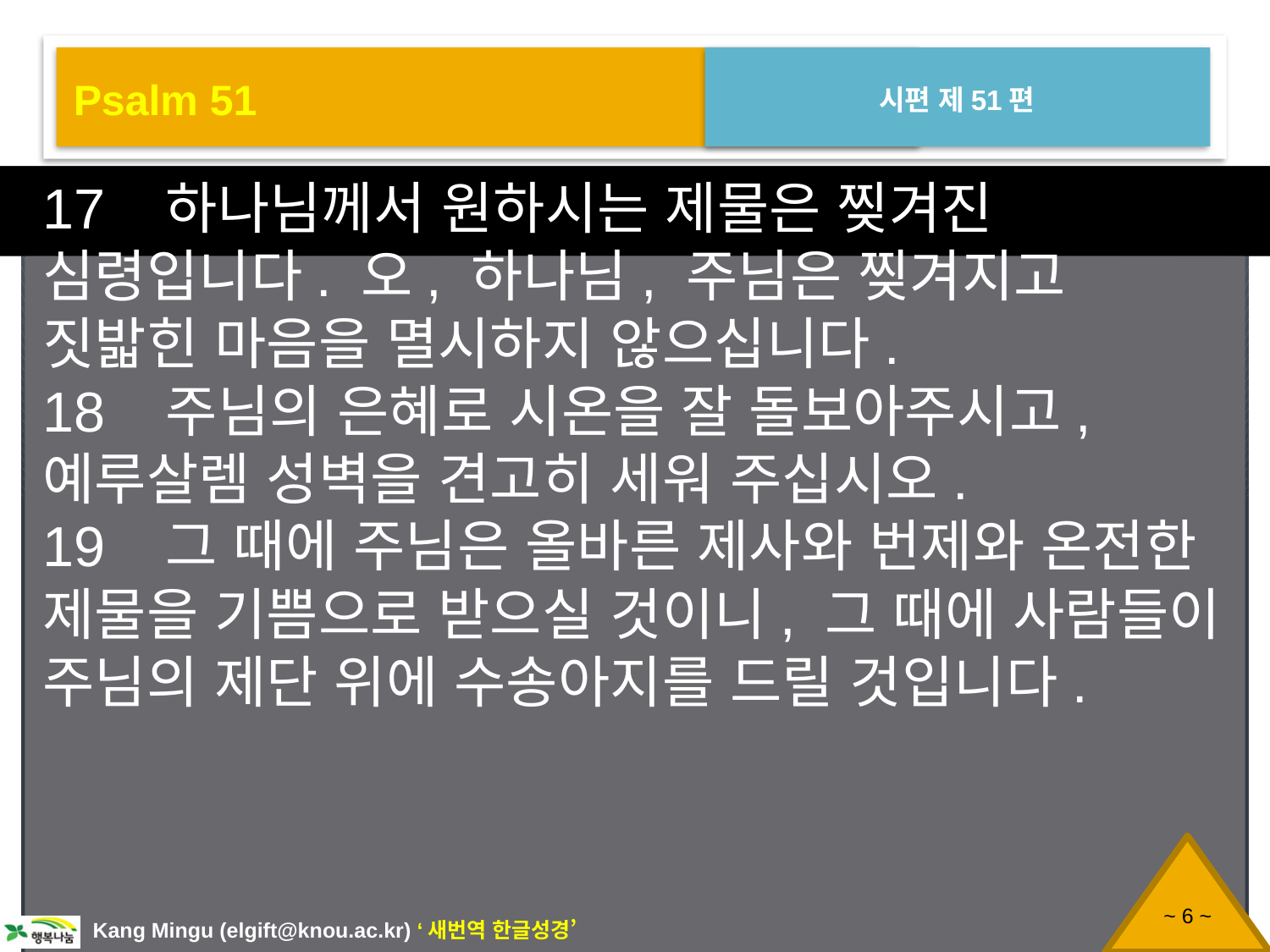

Psalm 51
시편 제51편
17   하나님께서 원하시는 제물은 찢겨진 심령입니다. 오, 하나님, 주님은 찢겨지고 짓밟힌 마음을 멸시하지 않으십니다.
18   주님의 은혜로 시온을 잘 돌보아주시고, 예루살렘 성벽을 견고히 세워 주십시오.
19   그 때에 주님은 올바른 제사와 번제와 온전한 제물을 기쁨으로 받으실 것이니, 그 때에 사람들이 주님의 제단 위에 수송아지를 드릴 것입니다.